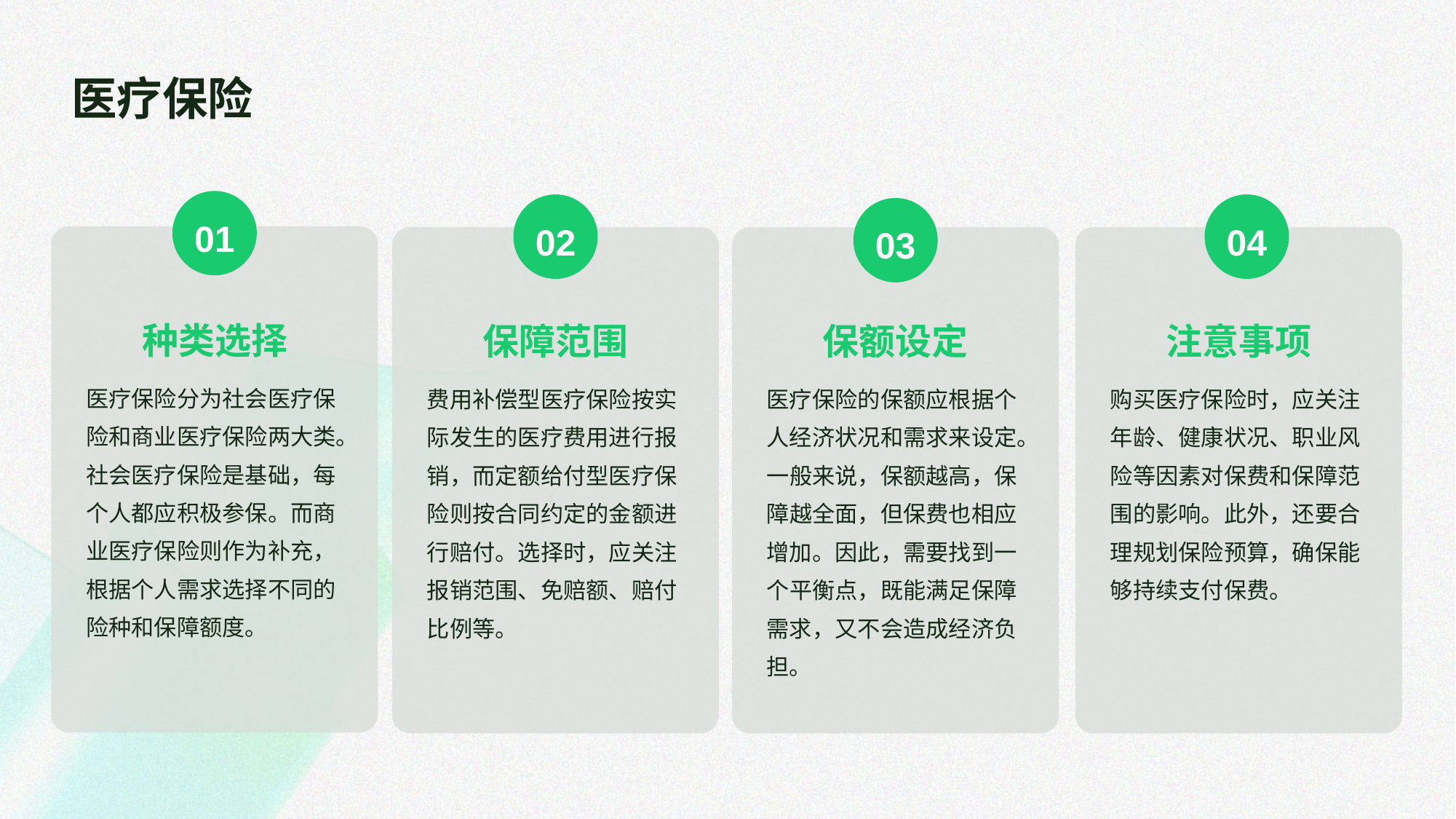

医疗保险
01

02

04

03

种类选择
保障范围
保额设定
注意事项
医疗保险分为社会医疗保险和商业医疗保险两大类。社会医疗保险是基础，每个人都应积极参保。而商业医疗保险则作为补充，根据个人需求选择不同的险种和保障额度。
费用补偿型医疗保险按实际发生的医疗费用进行报销，而定额给付型医疗保险则按合同约定的金额进行赔付。选择时，应关注报销范围、免赔额、赔付比例等。
医疗保险的保额应根据个人经济状况和需求来设定。一般来说，保额越高，保障越全面，但保费也相应增加。因此，需要找到一个平衡点，既能满足保障需求，又不会造成经济负担。
购买医疗保险时，应关注年龄、健康状况、职业风险等因素对保费和保障范围的影响。此外，还要合理规划保险预算，确保能够持续支付保费。